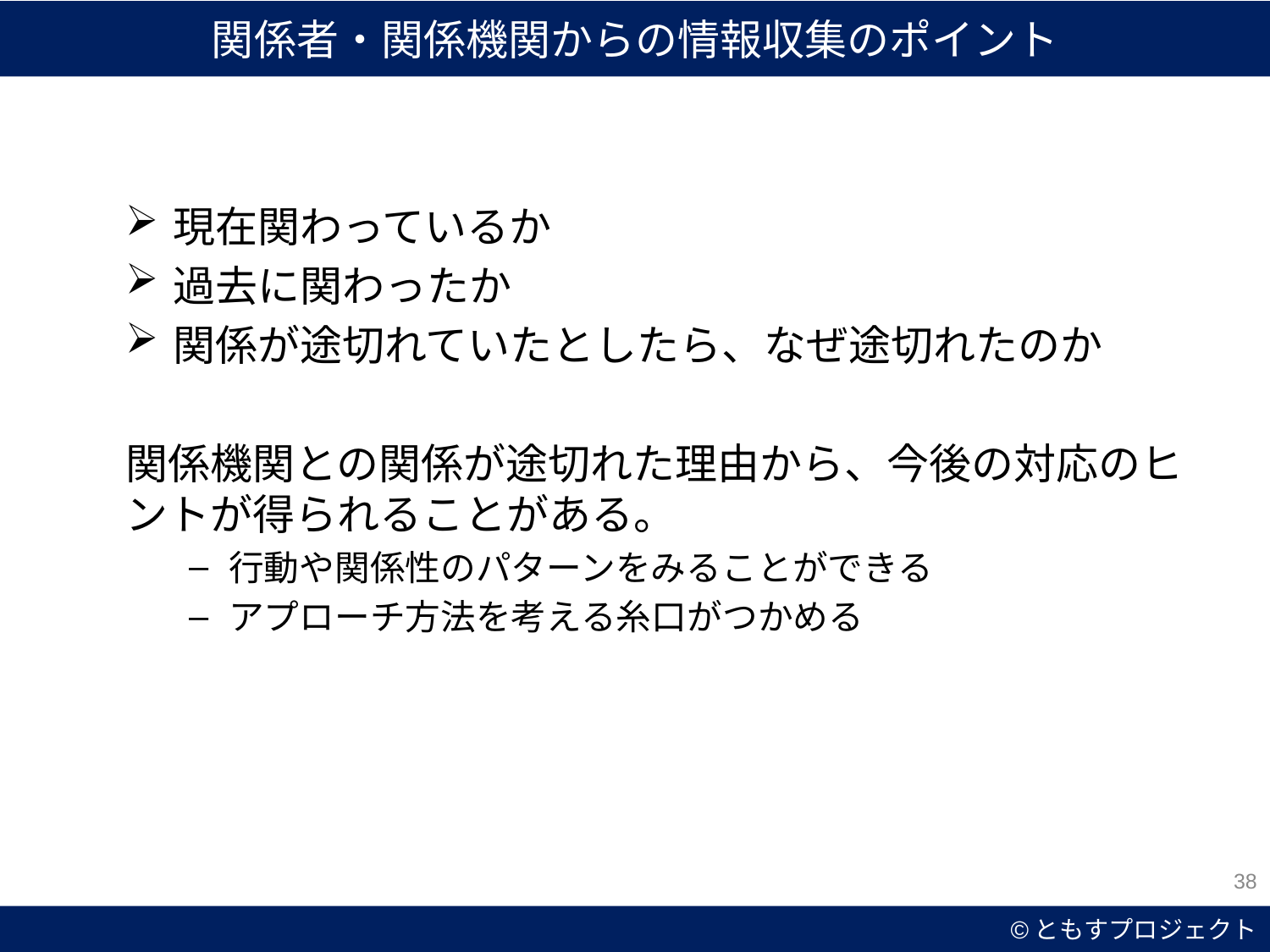

関係者・関係機関からの情報収集のポイント
現在関わっているか
過去に関わったか
関係が途切れていたとしたら、なぜ途切れたのか

関係機関との関係が途切れた理由から、今後の対応のヒントが得られることがある。
行動や関係性のパターンをみることができる
アプローチ方法を考える糸口がつかめる
38
©ともすプロジェクト